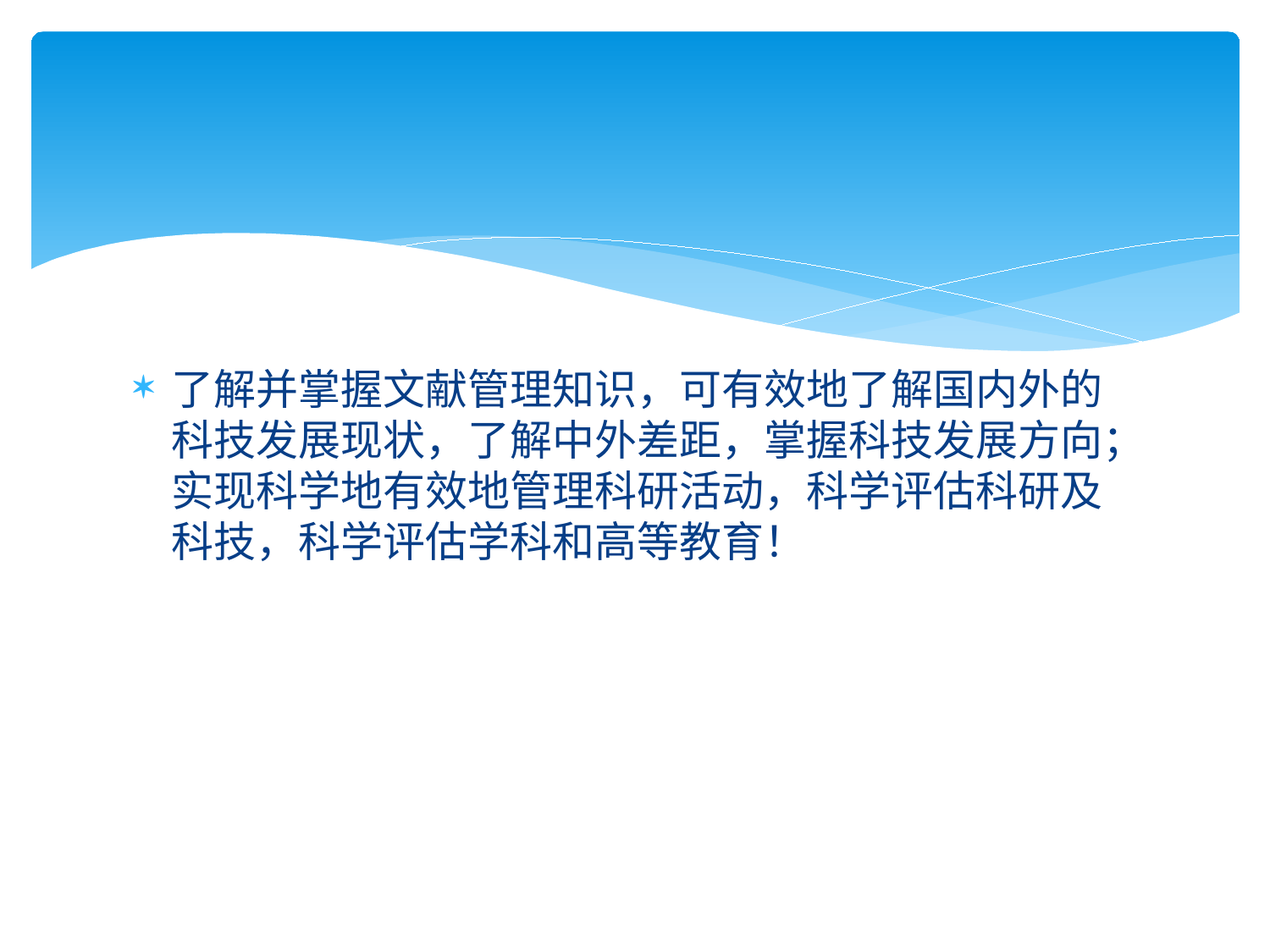

#
了解并掌握文献管理知识，可有效地了解国内外的科技发展现状，了解中外差距，掌握科技发展方向；实现科学地有效地管理科研活动，科学评估科研及科技，科学评估学科和高等教育！